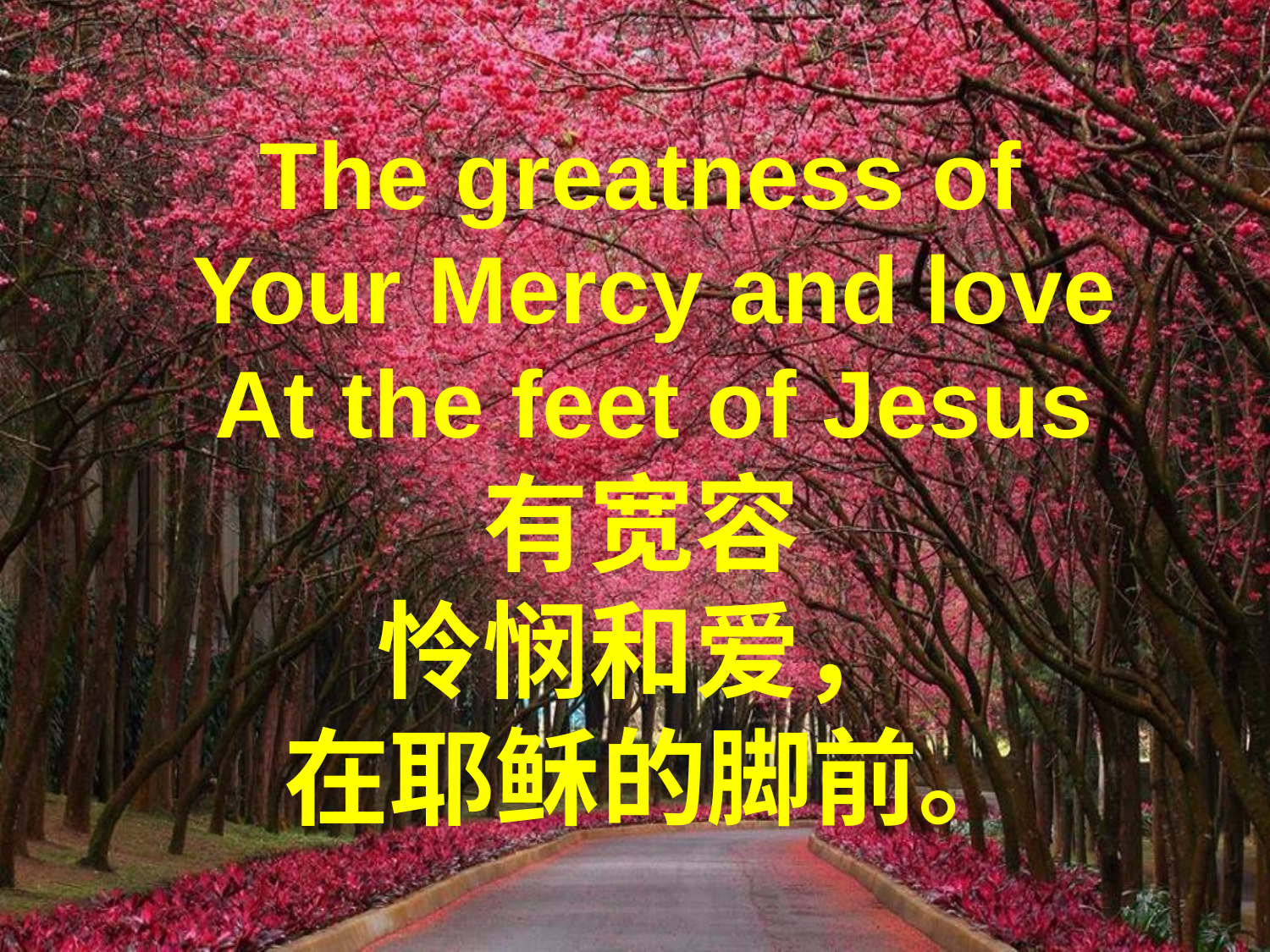

The greatness of
Your Mercy and love
At the feet of Jesus
有宽容
怜悯和爱，
在耶稣的脚前。